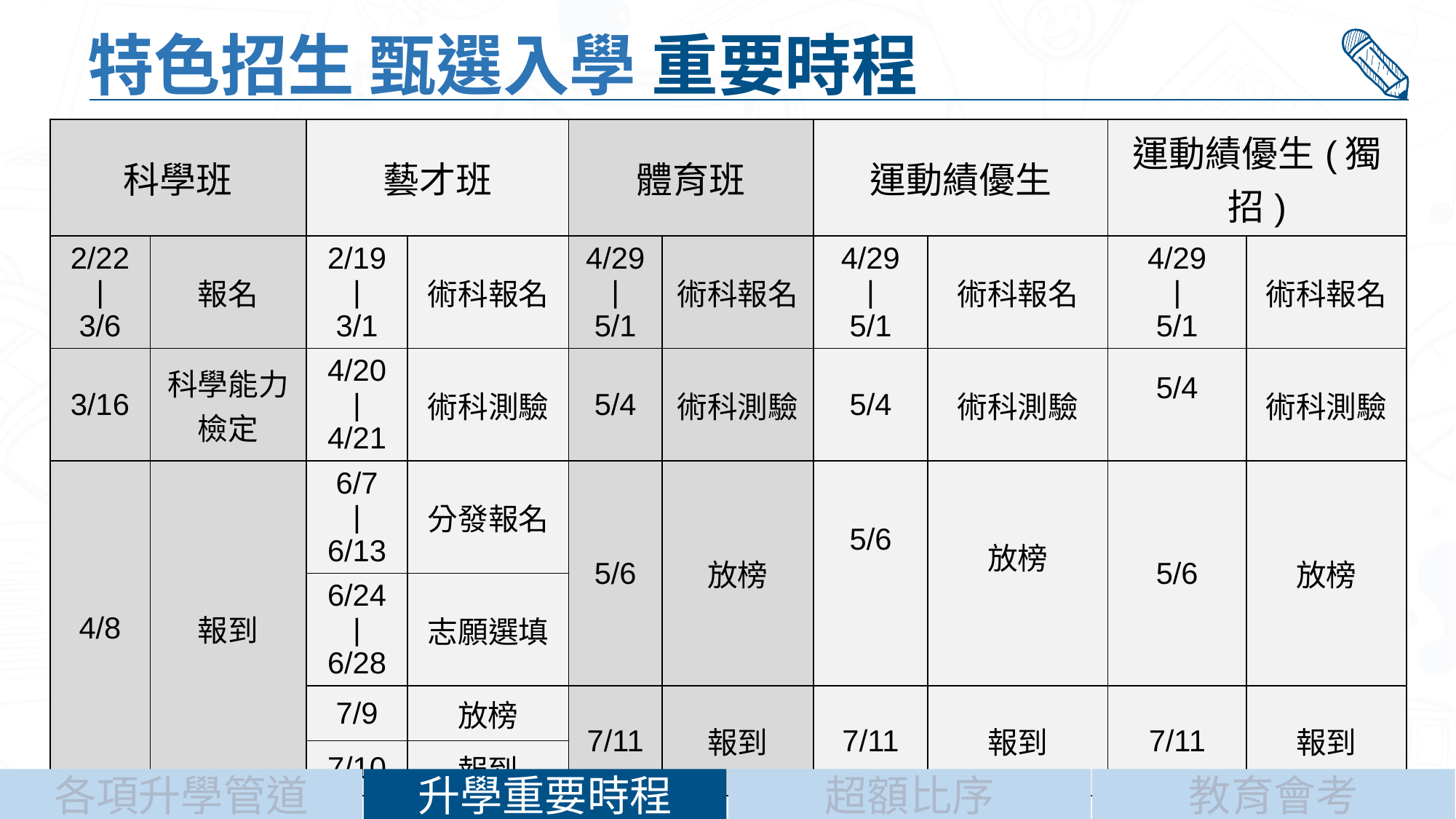

特色招生 甄選入學 重要時程
| 科學班 |  | 藝才班 |  | 體育班 |  | 運動績優生 |  | 運動績優生(獨招) |  |
| --- | --- | --- | --- | --- | --- | --- | --- | --- | --- |
| 2/22 | 3/6 | 報名 | 2/19 | 3/1 | 術科報名 | 4/29 | 5/1 | 術科報名 | 4/29 | 5/1 | 術科報名 | 4/29 | 5/1 | 術科報名 |
| 3/16 | 科學能力 檢定 | 4/20 | 4/21 | 術科測驗 | 5/4 | 術科測驗 | 5/4 | 術科測驗 | 5/4 | 術科測驗 |
| 4/8 | 報到 | 6/7 | 6/13 | 分發報名 | 5/6 | 放榜 | 5/6 | 放榜 | 5/6 | 放榜 |
|  |  | 6/24 | 6/28 | 志願選填 |  |  |  |  |  |  |
|  |  | 7/9 | 放榜 | 7/11 | 報到 | 7/11 | 報到 | 7/11 | 報到 |
|  |  | 7/10 | 報到 |  |  |  |  |  |  |
升學重要時程
超額比序
教育會考
各項升學管道